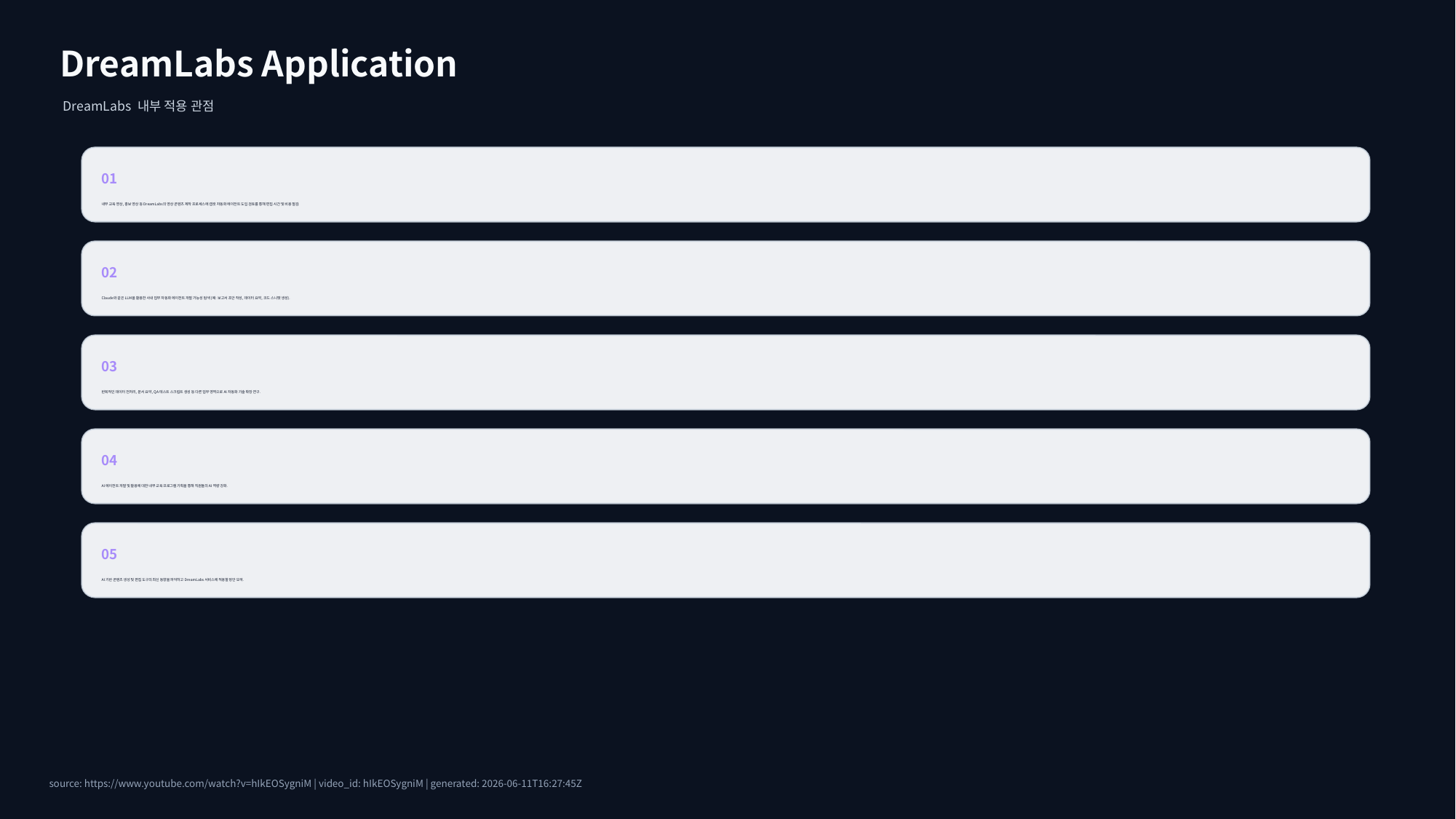

DreamLabs Application
DreamLabs 내부 적용 관점

01
내부 교육 영상, 홍보 영상 등 DreamLabs의 영상 콘텐츠 제작 프로세스에 캡컷 자동화 에이전트 도입 검토를 통해 편집 시간 및 비용 절감.

02
Claude와 같은 LLM을 활용한 사내 업무 자동화 에이전트 개발 가능성 탐색 (예: 보고서 초안 작성, 데이터 요약, 코드 스니펫 생성).

03
반복적인 데이터 전처리, 문서 요약, QA 테스트 스크립트 생성 등 다른 업무 영역으로 AI 자동화 기술 확장 연구.

04
AI 에이전트 개발 및 활용에 대한 내부 교육 프로그램 기획을 통해 직원들의 AI 역량 강화.

05
AI 기반 콘텐츠 생성 및 편집 도구의 최신 동향을 파악하고 DreamLabs 서비스에 적용할 방안 모색.
source: https://www.youtube.com/watch?v=hIkEOSygniM | video_id: hIkEOSygniM | generated: 2026-06-11T16:27:45Z